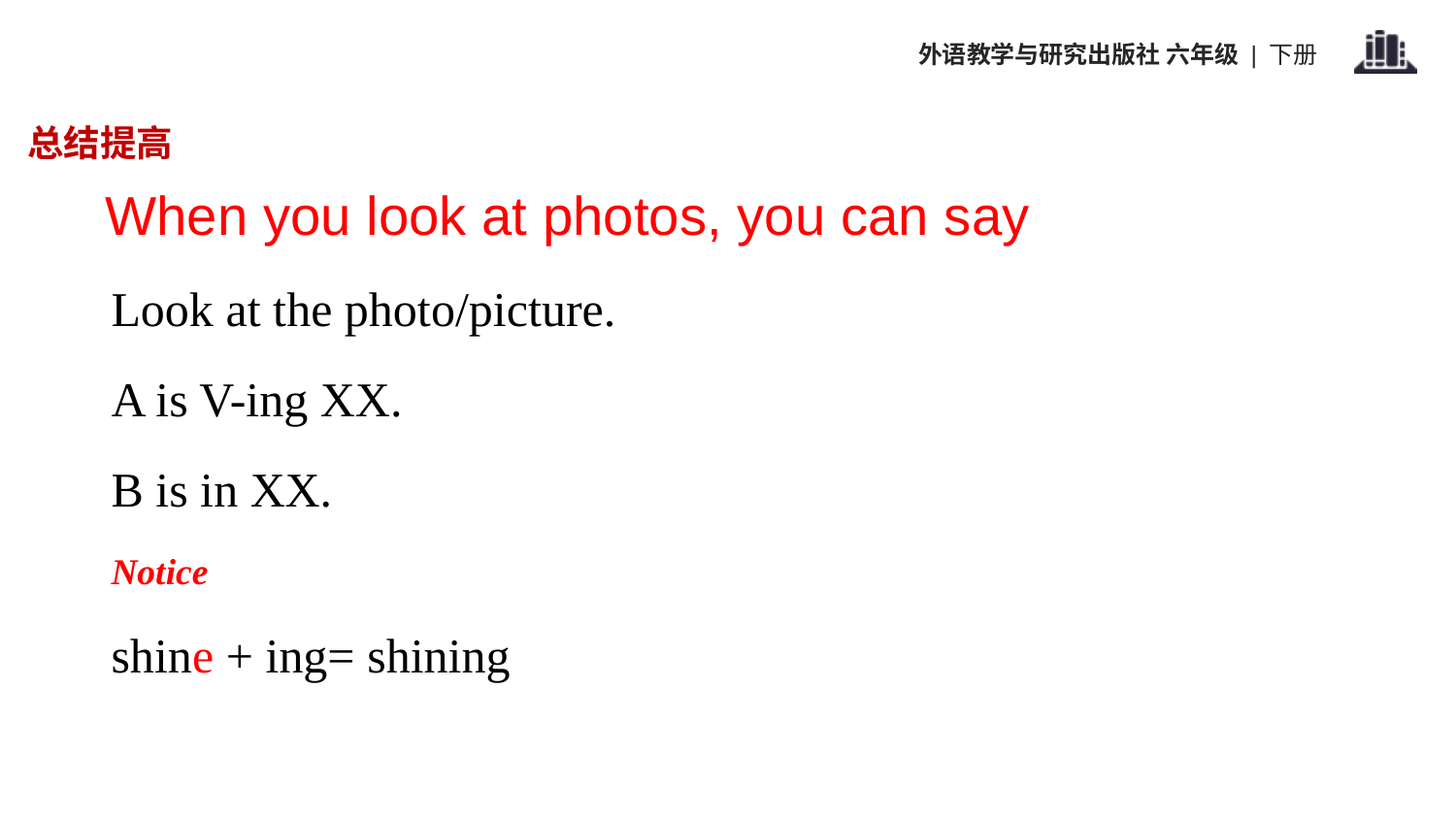

总结提高
When you look at photos, you can say
Look at the photo/picture.
A is V-ing XX.
B is in XX.
Notice
shine + ing= shining